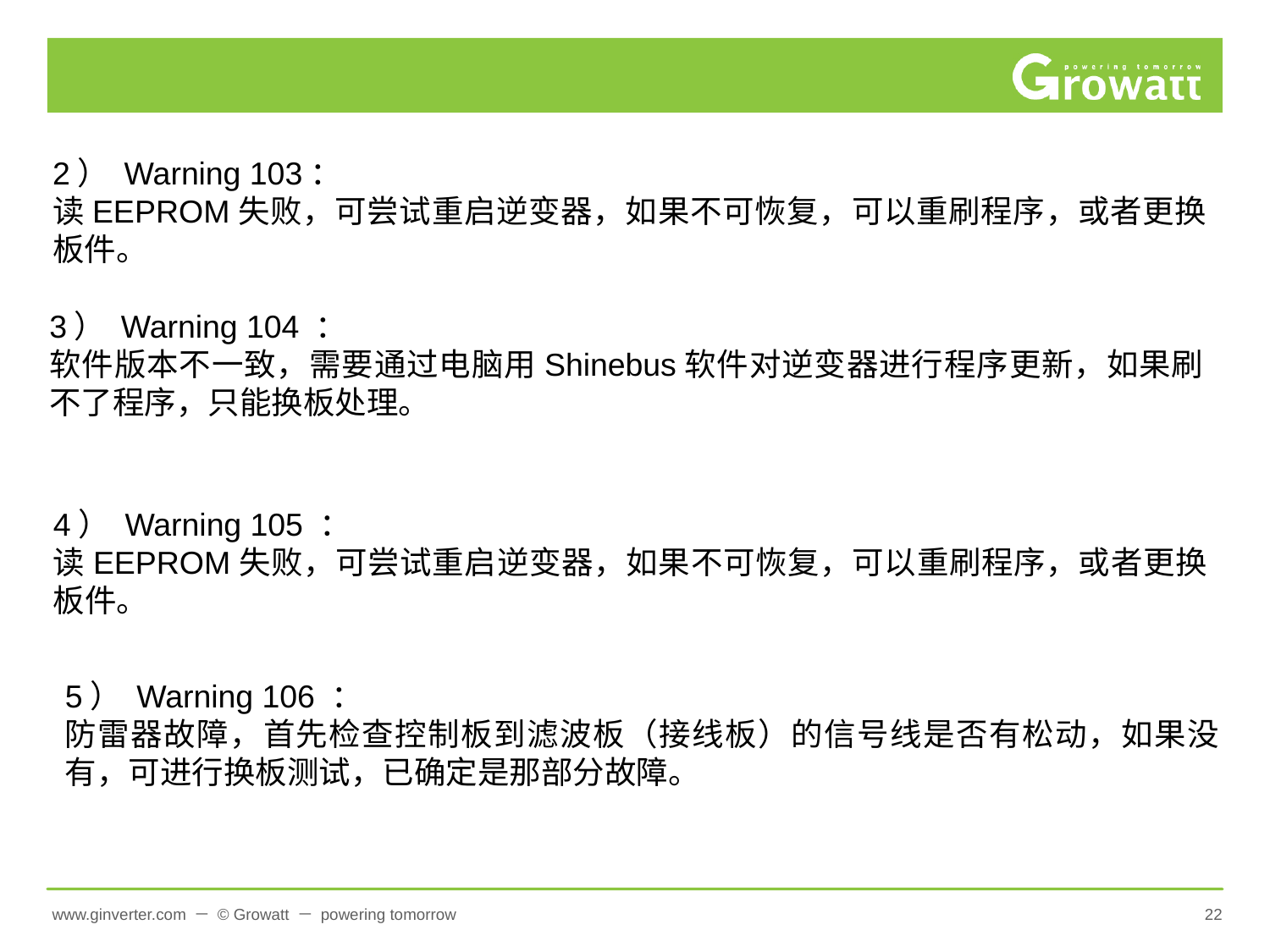

#
2） Warning 103：
读EEPROM失败，可尝试重启逆变器，如果不可恢复，可以重刷程序，或者更换板件。
3） Warning 104 ：
软件版本不一致，需要通过电脑用Shinebus软件对逆变器进行程序更新，如果刷不了程序，只能换板处理。

4） Warning 105 ：
读EEPROM失败，可尝试重启逆变器，如果不可恢复，可以重刷程序，或者更换板件。
5） Warning 106 ：
防雷器故障，首先检查控制板到滤波板（接线板）的信号线是否有松动，如果没有，可进行换板测试，已确定是那部分故障。